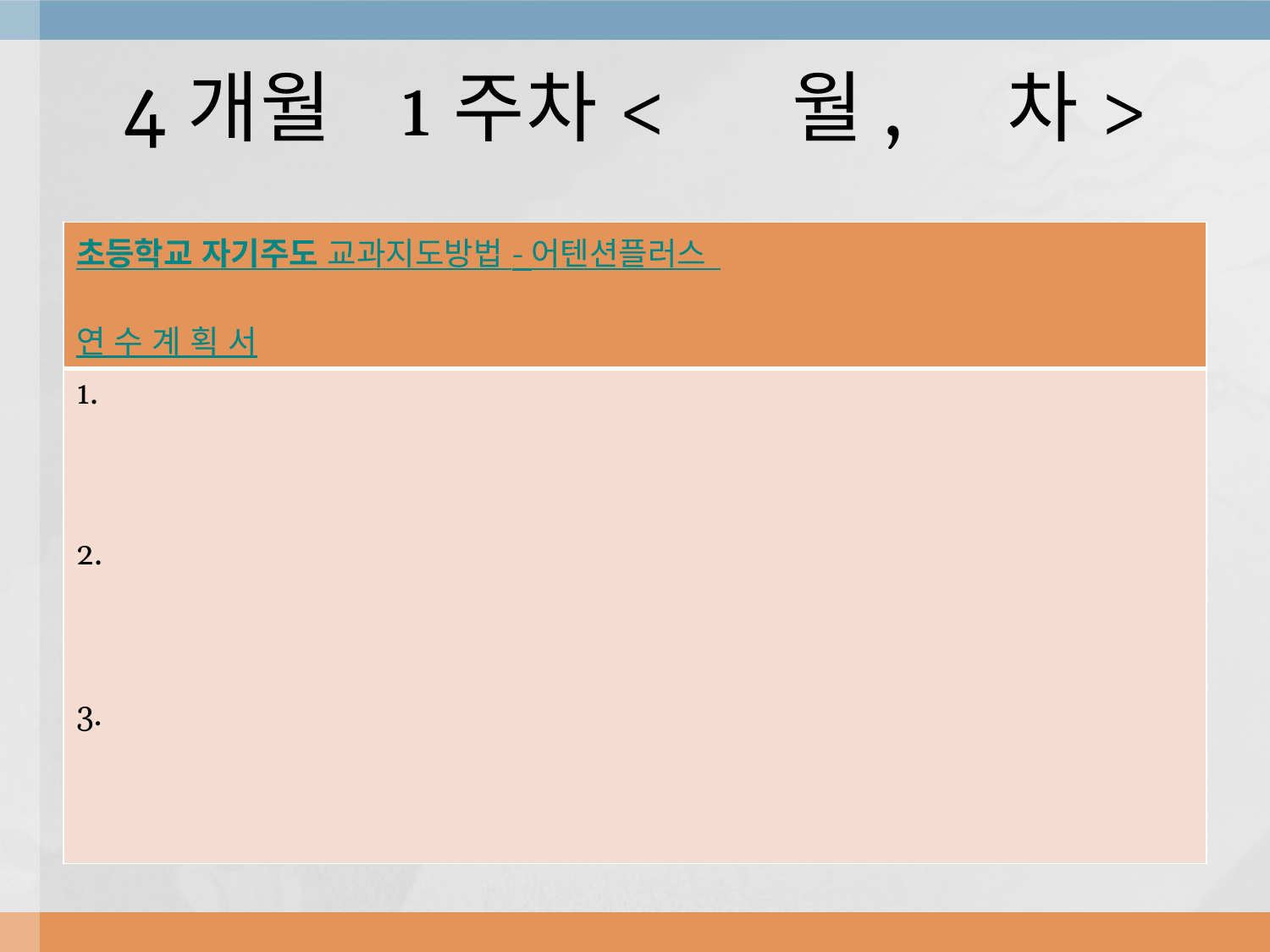

# 4개월  1주차<     월,    차>
| 초등학교 자기주도 교과지도방법 - 어텐션플러스 연 수 계 획 서 |
| --- |
| 1. 2. 3. |